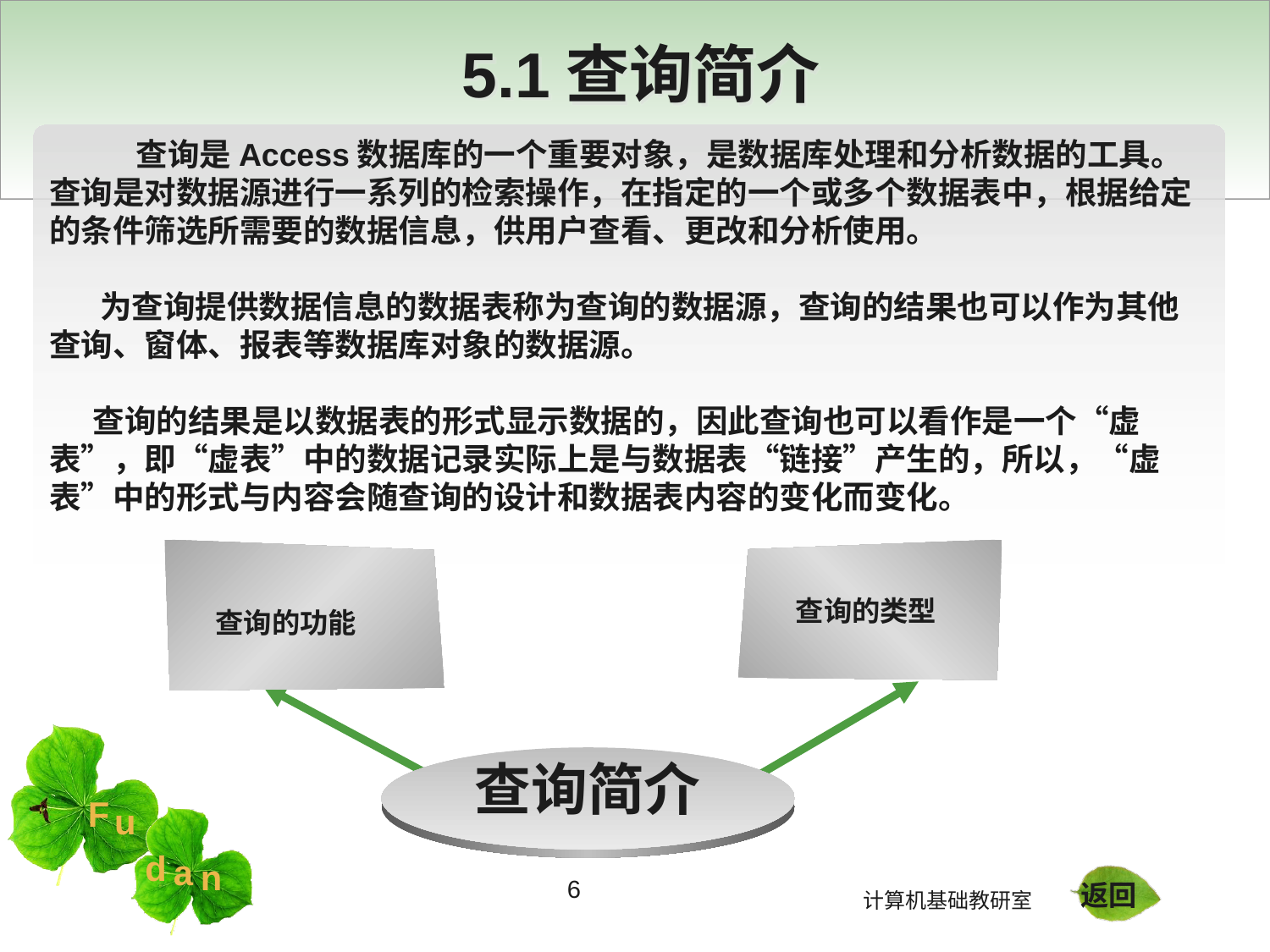

# 5.1查询简介
           查询是Access数据库的一个重要对象，是数据库处理和分析数据的工具。查询是对数据源进行一系列的检索操作，在指定的一个或多个数据表中，根据给定的条件筛选所需要的数据信息，供用户查看、更改和分析使用。

      为查询提供数据信息的数据表称为查询的数据源，查询的结果也可以作为其他查询、窗体、报表等数据库对象的数据源。

     查询的结果是以数据表的形式显示数据的，因此查询也可以看作是一个“虚表”，即“虚表”中的数据记录实际上是与数据表“链接”产生的，所以，“虚表”中的形式与内容会随查询的设计和数据表内容的变化而变化。

查询的类型
查询的功能

查询简介

6
返回